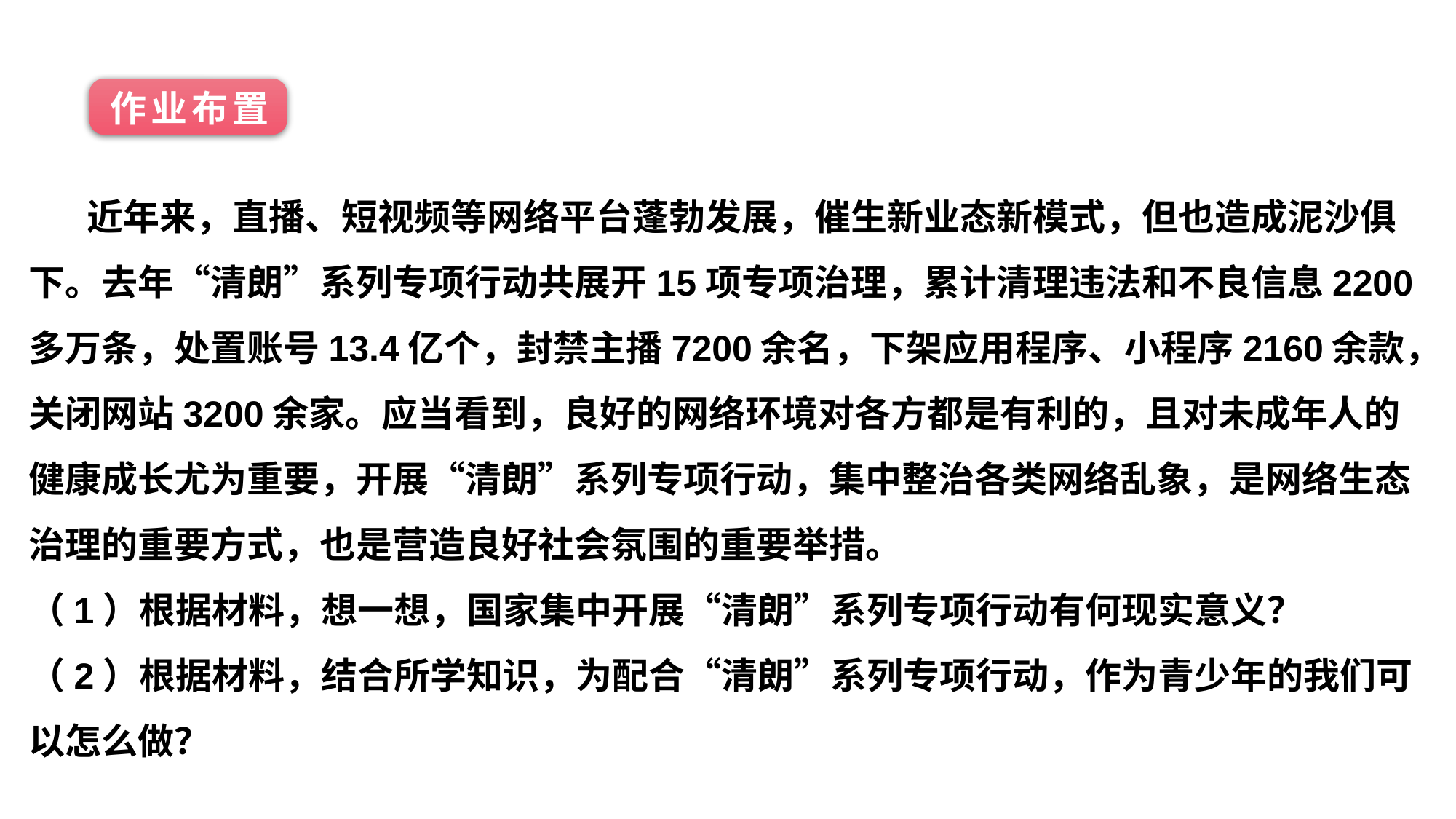

# 作业布置
      近年来，直播、短视频等网络平台蓬勃发展，催生新业态新模式，但也造成泥沙俱下。去年“清朗”系列专项行动共展开15项专项治理，累计清理违法和不良信息2200多万条，处置账号13.4亿个，封禁主播7200余名，下架应用程序、小程序2160余款，关闭网站3200余家。应当看到，良好的网络环境对各方都是有利的，且对未成年人的健康成长尤为重要，开展“清朗”系列专项行动，集中整治各类网络乱象，是网络生态治理的重要方式，也是营造良好社会氛围的重要举措。
（1）根据材料，想一想，国家集中开展“清朗”系列专项行动有何现实意义？
（2）根据材料，结合所学知识，为配合“清朗”系列专项行动，作为青少年的我们可以怎么做？